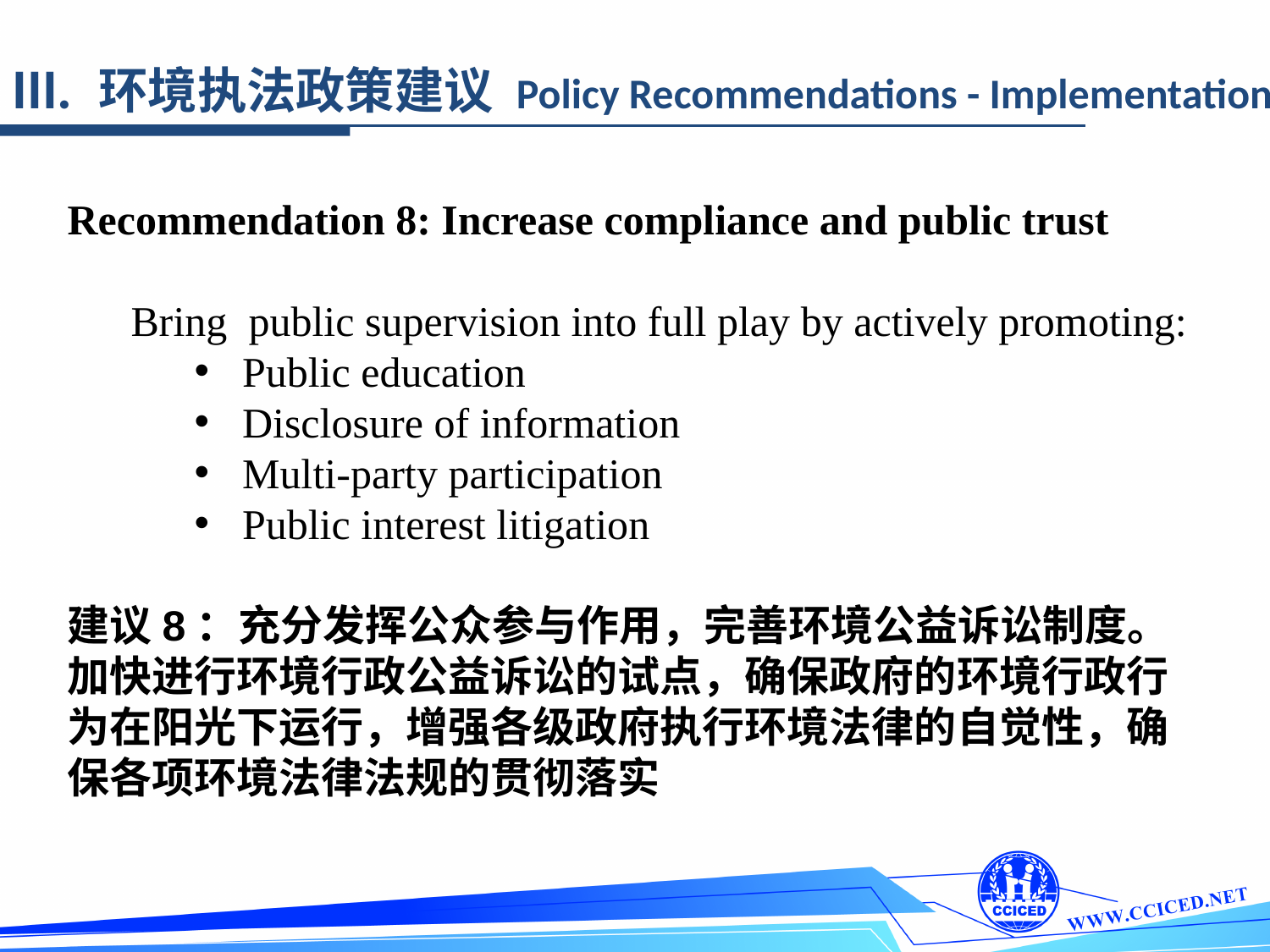

III. 环境执法政策建议 Policy Recommendations - Implementation
Recommendation 8: Increase compliance and public trust

Bring  public supervision into full play by actively promoting:
Public education
Disclosure of information
Multi-party participation
Public interest litigation

建议8：充分发挥公众参与作用，完善环境公益诉讼制度。加快进行环境行政公益诉讼的试点，确保政府的环境行政行为在阳光下运行，增强各级政府执行环境法律的自觉性，确保各项环境法律法规的贯彻落实